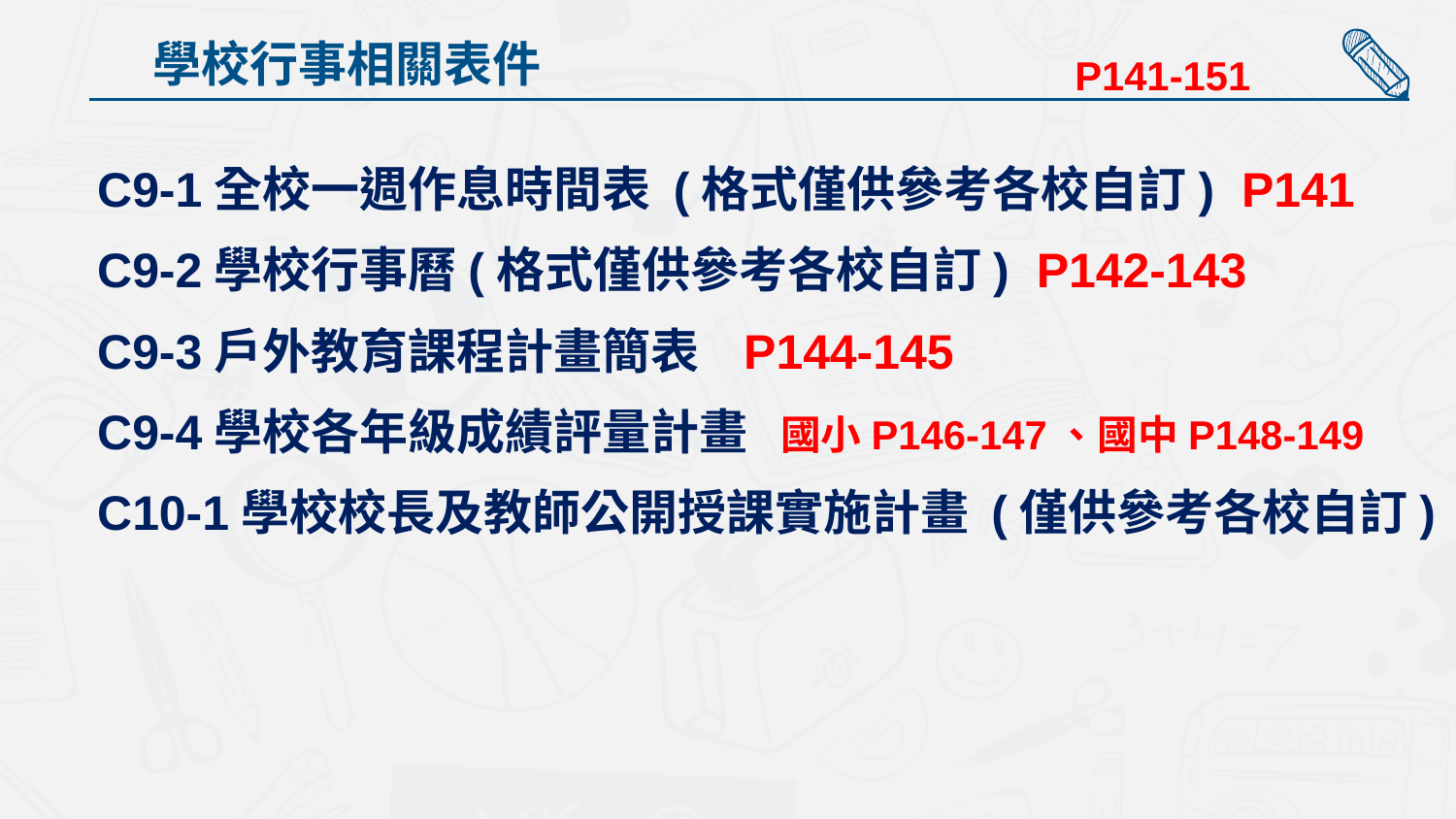

學校行事相關表件
P141-151
C9-1全校一週作息時間表 (格式僅供參考各校自訂)  P141
C9-2學校行事曆(格式僅供參考各校自訂)  P142-143
C9-3戶外教育課程計畫簡表   P144-145
C9-4學校各年級成績評量計畫   國小P146-147、國中P148-149
C10-1學校校長及教師公開授課實施計畫 (僅供參考各校自訂)